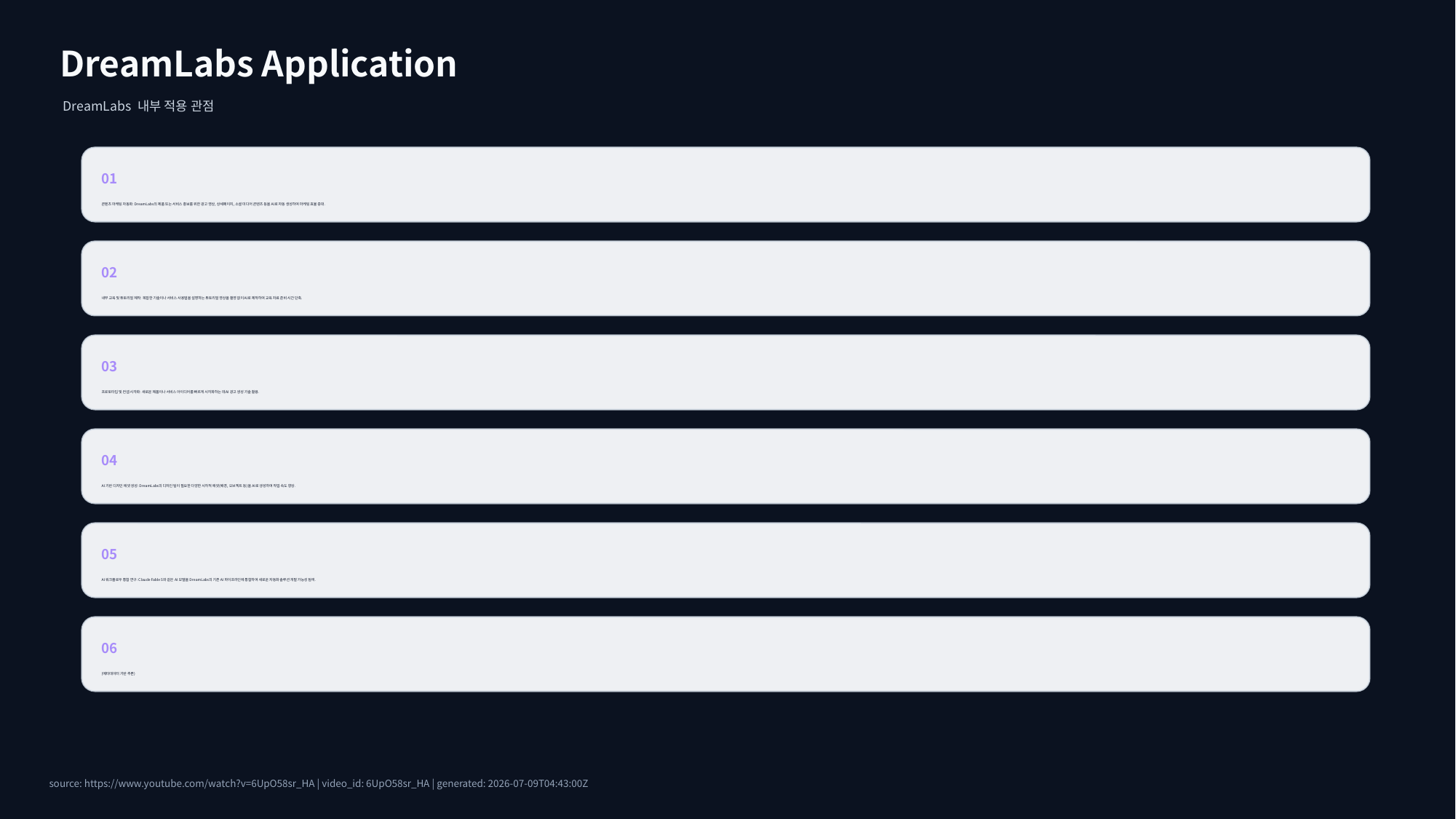

DreamLabs Application
DreamLabs 내부 적용 관점

01
콘텐츠 마케팅 자동화: DreamLabs의 제품 또는 서비스 홍보를 위한 광고 영상, 상세페이지, 소셜 미디어 콘텐츠 등을 AI로 자동 생성하여 마케팅 효율 증대.

02
내부 교육 및 튜토리얼 제작: 복잡한 기술이나 서비스 사용법을 설명하는 튜토리얼 영상을 촬영 없이 AI로 제작하여 교육 자료 준비 시간 단축.

03
프로토타입 및 컨셉 시각화: 새로운 제품이나 서비스 아이디어를 빠르게 시각화하는 데 AI 광고 생성 기술 활용.

04
AI 기반 디자인 에셋 생성: DreamLabs의 디자인 팀이 필요한 다양한 시각적 에셋(배경, 오브젝트 등)을 AI로 생성하여 작업 속도 향상.

05
AI 워크플로우 통합 연구: Claude Fable 5와 같은 AI 모델을 DreamLabs의 기존 AI 파이프라인에 통합하여 새로운 자동화 솔루션 개발 가능성 탐색.

06
(메타데이터 기반 추론)
source: https://www.youtube.com/watch?v=6UpO58sr_HA | video_id: 6UpO58sr_HA | generated: 2026-07-09T04:43:00Z